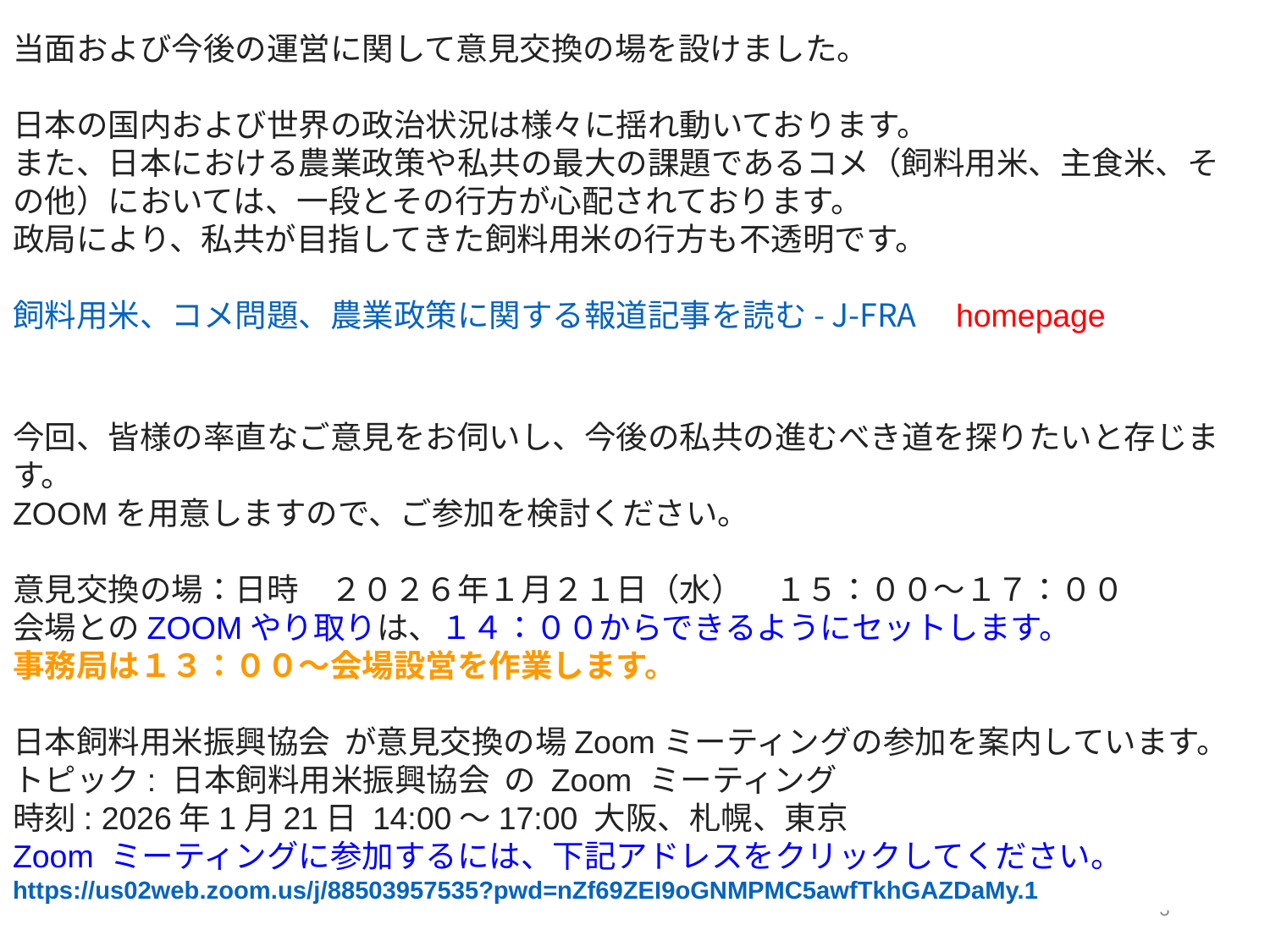

当面および今後の運営に関して意見交換の場を設けました。

日本の国内および世界の政治状況は様々に揺れ動いております。
また、日本における農業政策や私共の最大の課題であるコメ（飼料用米、主食米、その他）においては、一段とその行方が心配されております。
政局により、私共が目指してきた飼料用米の行方も不透明です。

飼料用米、コメ問題、農業政策に関する報道記事を読む - J-FRA　homepage

今回、皆様の率直なご意見をお伺いし、今後の私共の進むべき道を探りたいと存じます。
ZOOMを用意しますので、ご参加を検討ください。
意見交換の場：日時　２０２６年１月２１日（水）　１５：００～１７：００
会場とのZOOMやり取りは、１４：００からできるようにセットします。
事務局は１３：００～会場設営を作業します。
日本飼料用米振興協会  が意見交換の場Zoomミーティングの参加を案内しています。
トピック: 日本飼料用米振興協会  の Zoom ミーティング
時刻: 2026年1月21日 14:00～17:00 大阪、札幌、東京
Zoom ミーティングに参加するには、下記アドレスをクリックしてください。
https://us02web.zoom.us/j/88503957535?pwd=nZf69ZEI9oGNMPMC5awfTkhGAZDaMy.1
3